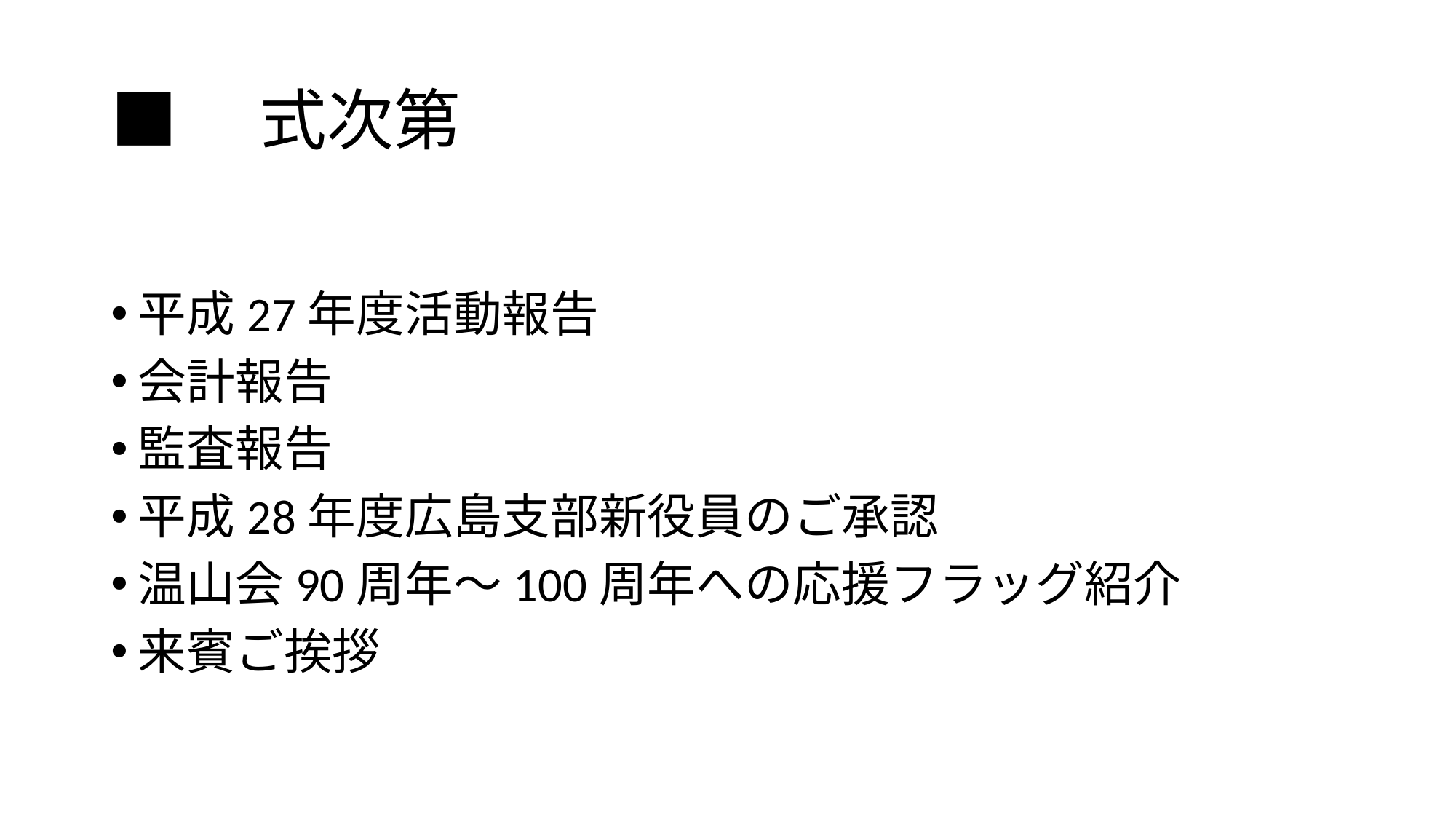

# ■　式次第

平成27年度活動報告
会計報告
監査報告
平成28年度広島支部新役員のご承認
温山会90周年～100周年への応援フラッグ紹介
来賓ご挨拶